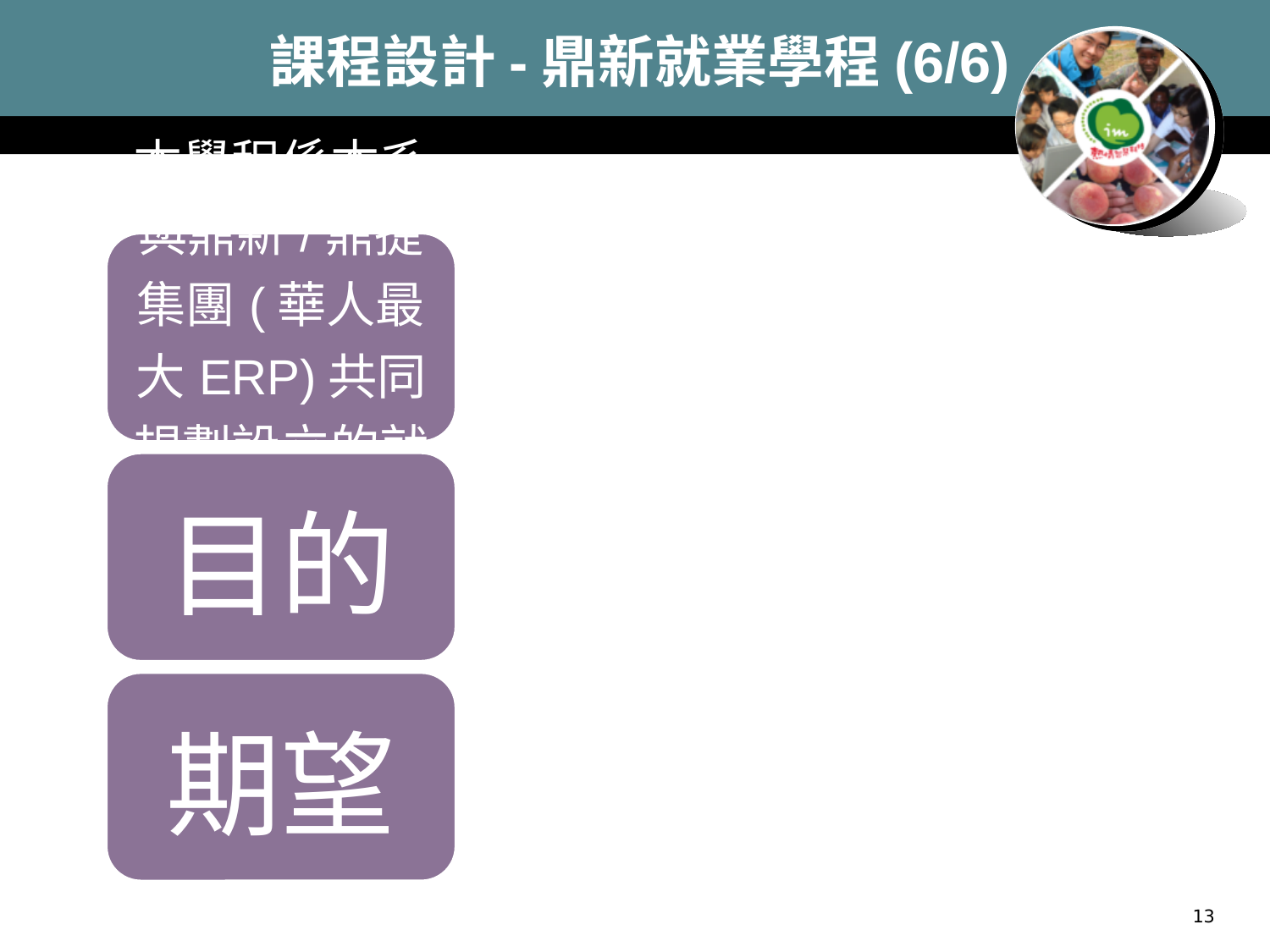

# 課程設計-鼎新就業學程(6/6)
本學程係本系與鼎新/鼎捷集團(華人最大ERP)共同規劃設立的就業學程。
目的
期望
13